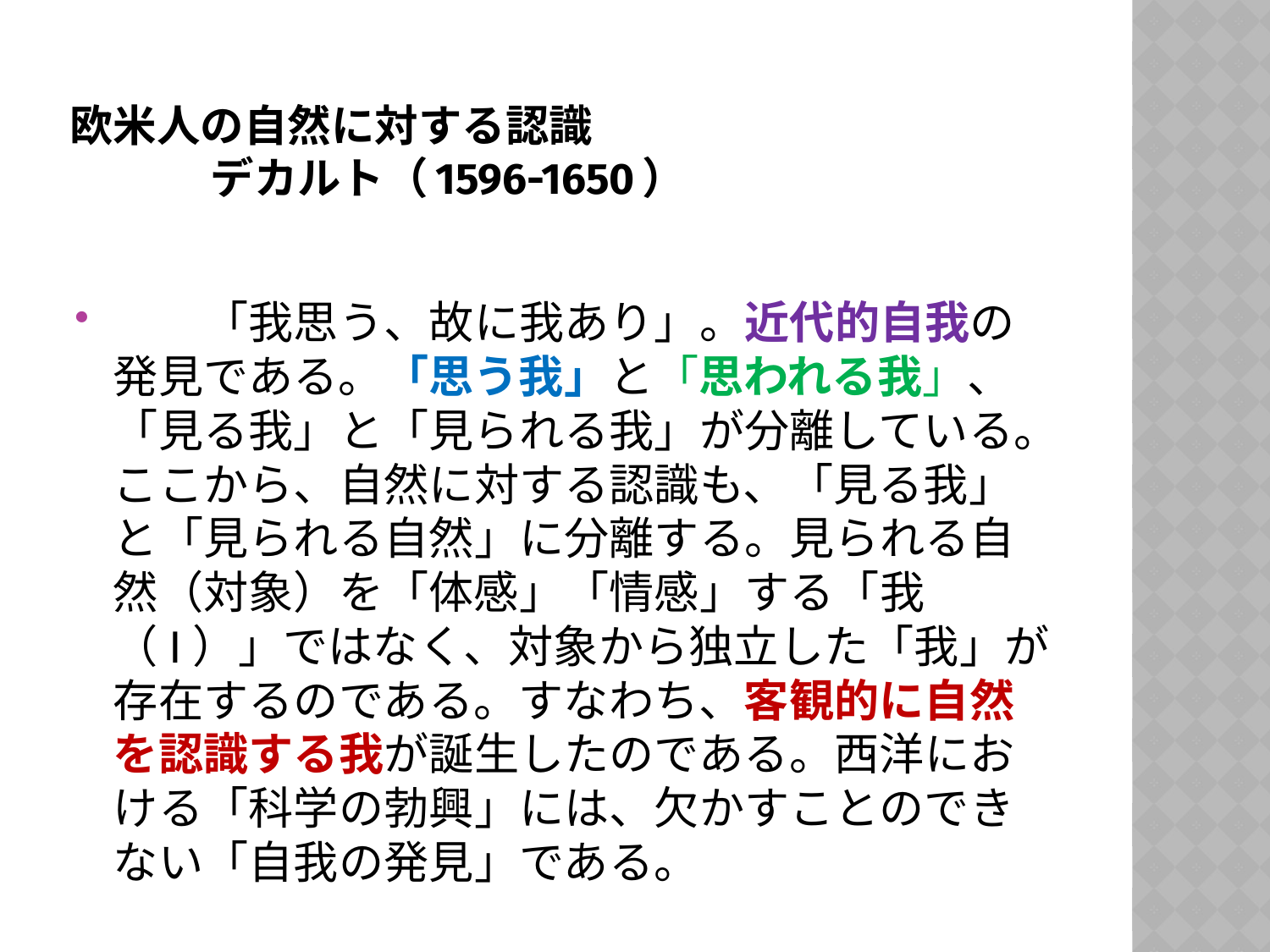

# 欧米人の自然に対する認識 　　　 デカルト（1596-1650）

　　「我思う、故に我あり」。近代的自我の発見である。「思う我」と「思われる我」、「見る我」と「見られる我」が分離している。ここから、自然に対する認識も、「見る我」と「見られる自然」に分離する。見られる自然（対象）を「体感」「情感」する「我（I）」ではなく、対象から独立した「我」が存在するのである。すなわち、客観的に自然を認識する我が誕生したのである。西洋における「科学の勃興」には、欠かすことのできない「自我の発見」である。